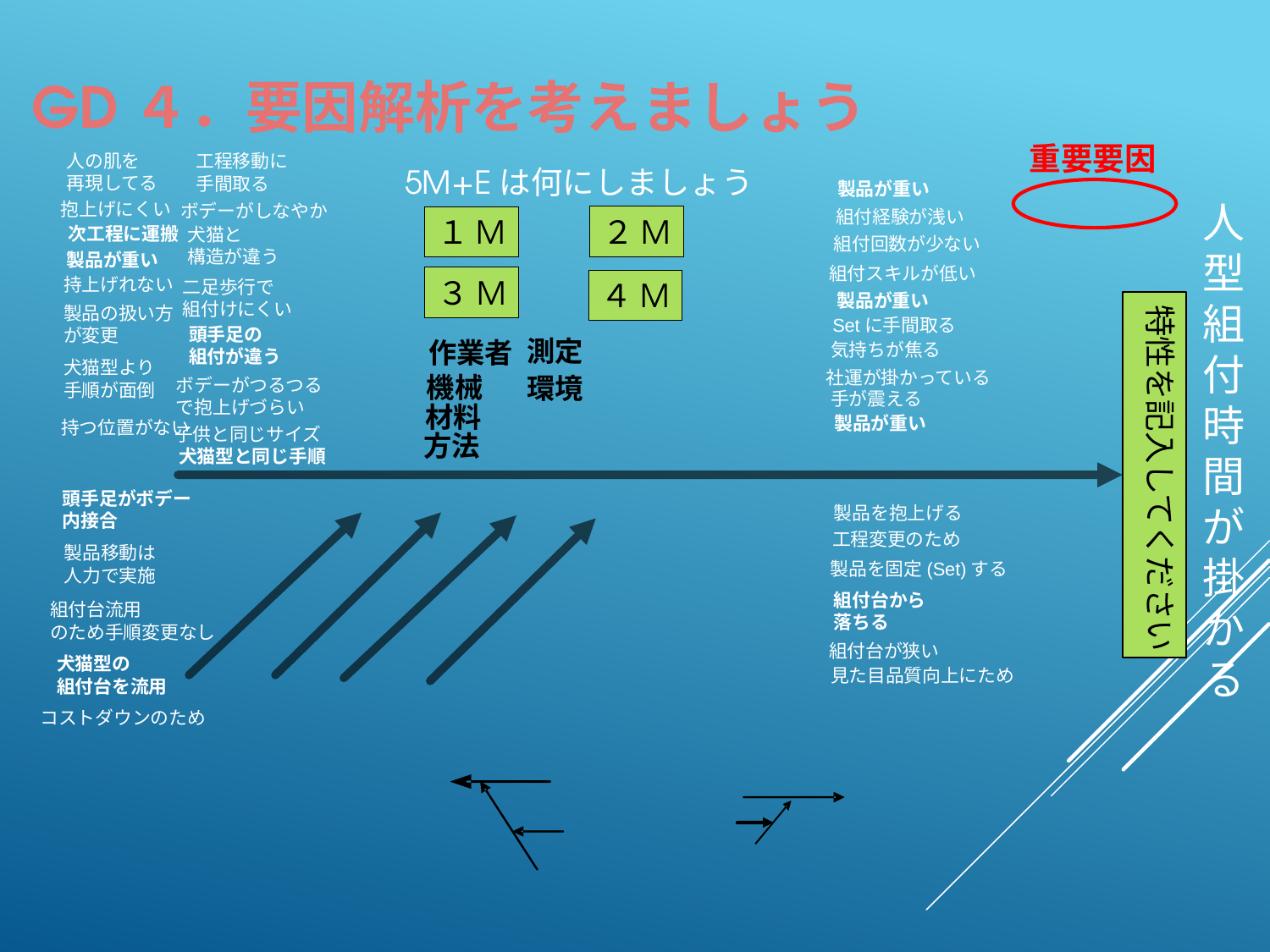

# GD４．要因解析を考えましょう
重要要因
工程移動に
手間取る
人の肌を
再現してる
5M+Eは何にしましょう
製品が重い

抱上げにくい
ボデーがしなやか
組付経験が浅い
２M
１M
次工程に運搬
犬猫と
構造が違う
組付回数が少ない
製品が重い
組付スキルが低い
３M
４M
持上げれない
二足歩行で
組付けにくい
製品が重い
特性を記入してください
製品の扱い方
が変更
Setに手間取る
頭手足の
組付が違う
測定
作業者
気持ちが焦る
犬猫型より
手順が面倒
社運が掛かっている
機械
環境
ボデーがつるつる
で抱上げづらい
手が震える
材料
製品が重い
持つ位置がない

子供と同じサイズ
方法
人型組付時間が掛かる
犬猫型と同じ手順
頭手足がボデー
内接合
製品を抱上げる
工程変更のため
製品移動は
人力で実施
製品を固定(Set)する
組付台から
落ちる
組付台流用
のため手順変更なし
組付台が狭い
犬猫型の
組付台を流用
見た目品質向上にため
コストダウンのため